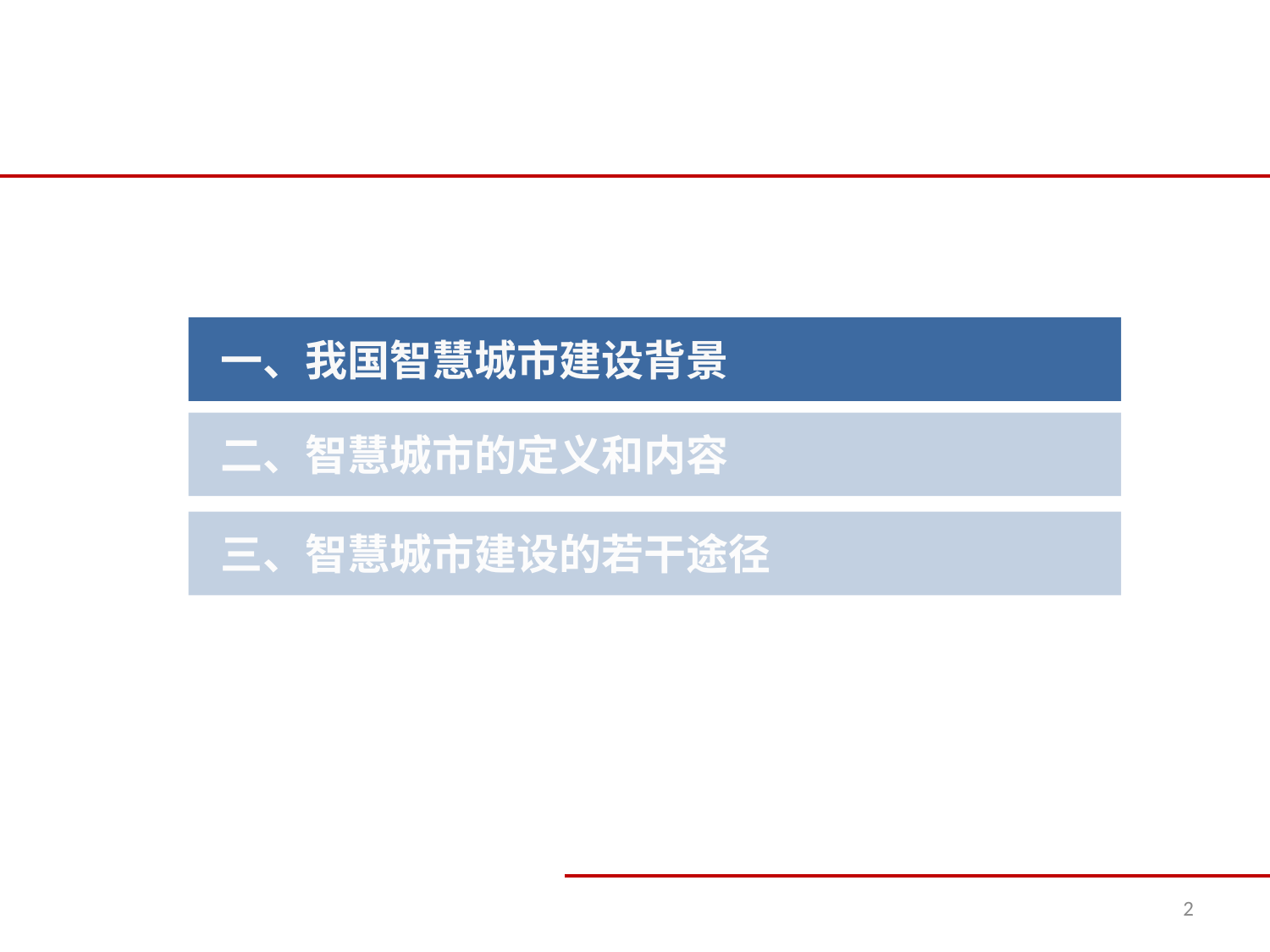

一、我国智慧城市建设背景

 二、智慧城市的定义和内容
 三、智慧城市建设的若干途径
2